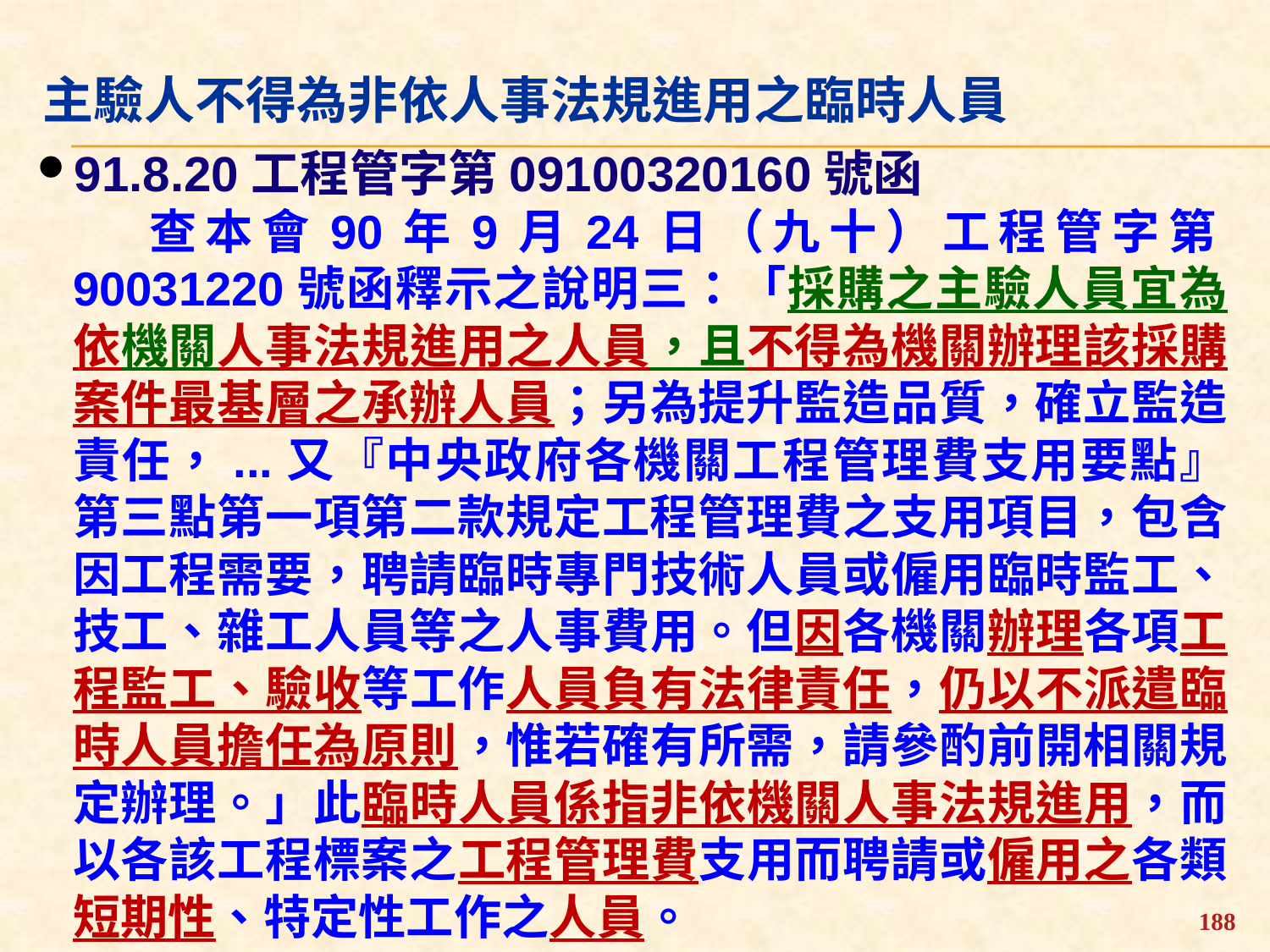

主驗人不得為非依人事法規進用之臨時人員
91.8.20工程管字第09100320160號函
查本會90年9月24日（九十）工程管字第90031220號函釋示之說明三：「採購之主驗人員宜為依機關人事法規進用之人員，且不得為機關辦理該採購案件最基層之承辦人員；另為提升監造品質，確立監造責任，...又『中央政府各機關工程管理費支用要點』第三點第一項第二款規定工程管理費之支用項目，包含因工程需要，聘請臨時專門技術人員或僱用臨時監工、技工、雜工人員等之人事費用。但因各機關辦理各項工程監工、驗收等工作人員負有法律責任，仍以不派遣臨時人員擔任為原則，惟若確有所需，請參酌前開相關規定辦理。」此臨時人員係指非依機關人事法規進用，而以各該工程標案之工程管理費支用而聘請或僱用之各類短期性、特定性工作之人員。
188